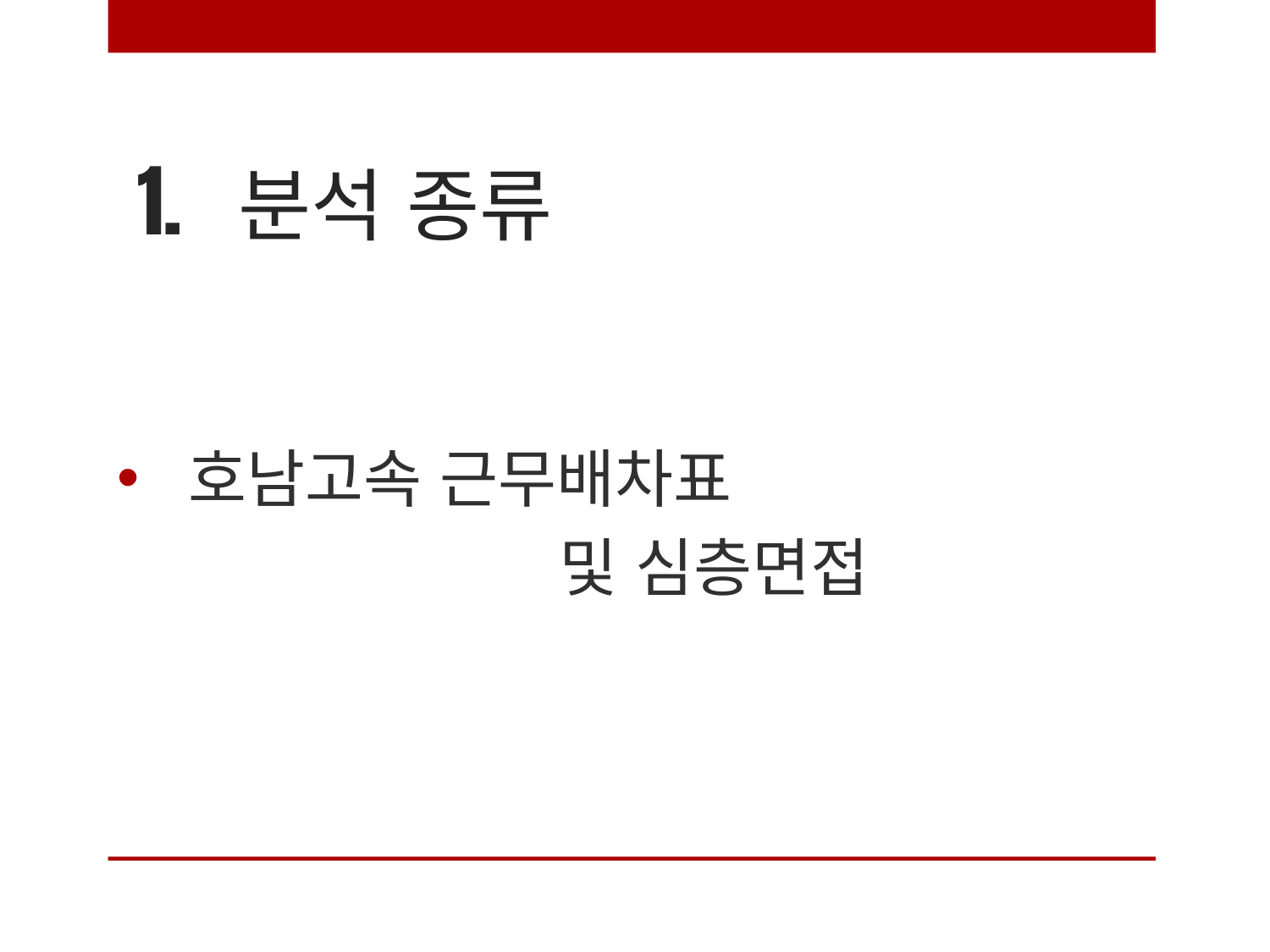

# 1.  분석 종류
 호남고속 근무배차표
                        및 심층면접